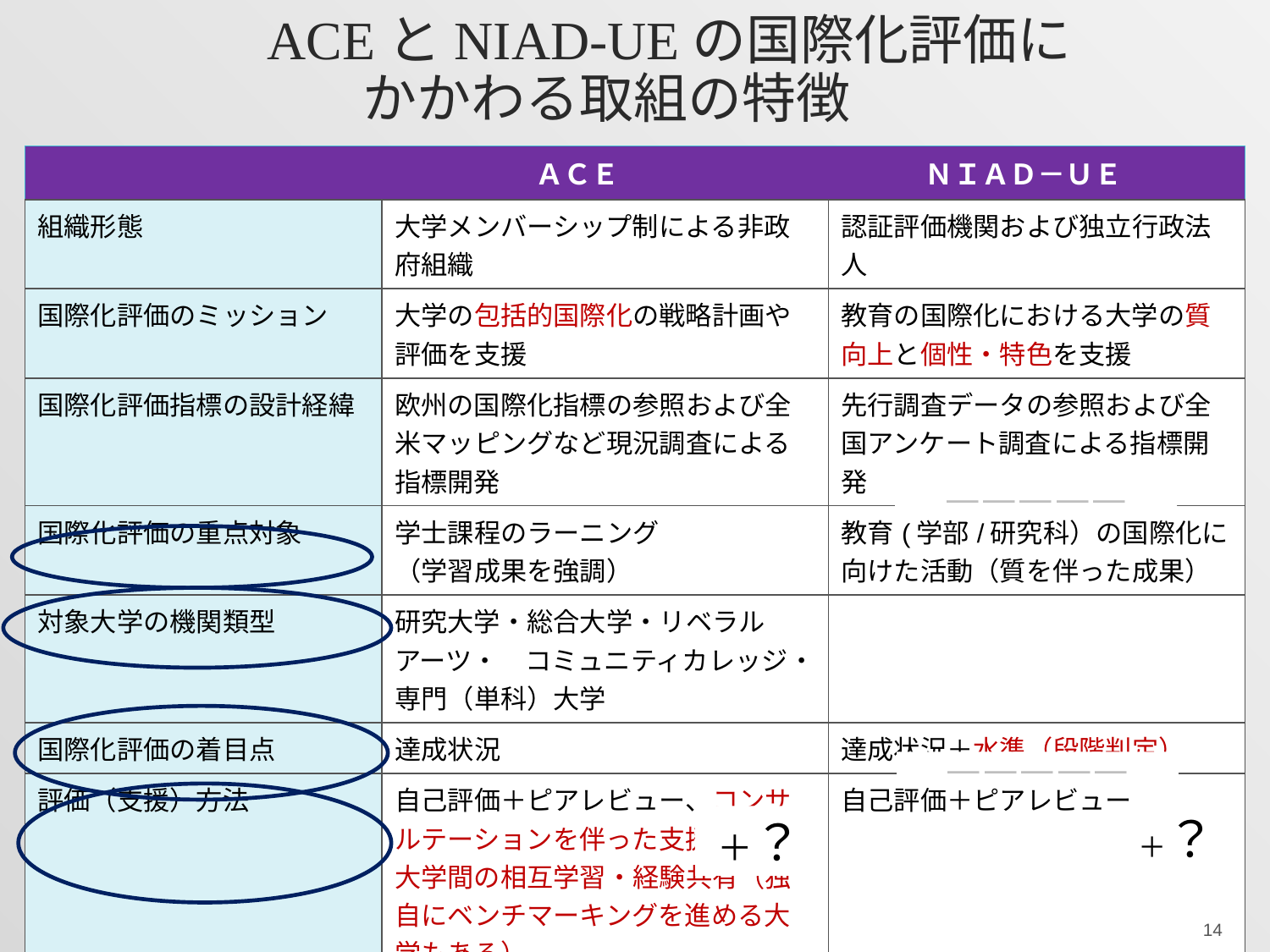

# ACEとNIAD-UEの国際化評価に 　　　　　　かかわる取組の特徴
|  | ＡＣＥ | ＮＩＡＤ－ＵＥ |
| --- | --- | --- |
| 組織形態 | 大学メンバーシップ制による非政府組織 | 認証評価機関および独立行政法人 |
| 国際化評価のミッション | 大学の包括的国際化の戦略計画や評価を支援 | 教育の国際化における大学の質向上と個性・特色を支援 |
| 国際化評価指標の設計経緯 | 欧州の国際化指標の参照および全米マッピングなど現況調査による指標開発 | 先行調査データの参照および全国アンケート調査による指標開発 |
| 国際化評価の重点対象 | 学士課程のラーニング （学習成果を強調） | 教育(学部/研究科）の国際化に向けた活動（質を伴った成果） |
| 対象大学の機関類型 | 研究大学・総合大学・リベラルアーツ・　コミュニティカレッジ・専門（単科）大学 |  |
| 国際化評価の着目点 | 達成状況 | 達成状況＋水準（段階判定） |
| 評価（支援）方法 | 自己評価＋ピアレビュー、コンサルテーションを伴った支援機能、大学間の相互学習・経験共有（独自にベンチマーキングを進める大学もある） | 自己評価＋ピアレビュー |
| 評価に関わるリーダーシップ戦略 | 学長やチーフアカデミックオフィサーなどのリーダーシップ育成 |  |
| 大学にとっての評価の目的と　　インセンティブ | 自己改善・向上 アカウンタビリティ ブランド力、国内・国際競争力 アクレディテーションとの連動 | 自己改善・向上 アカウンタビリティ ブランド力、国内・国際競争力 他評価へのエビデンスとして活用 |
―――――

―――――

＋？
＋？
14